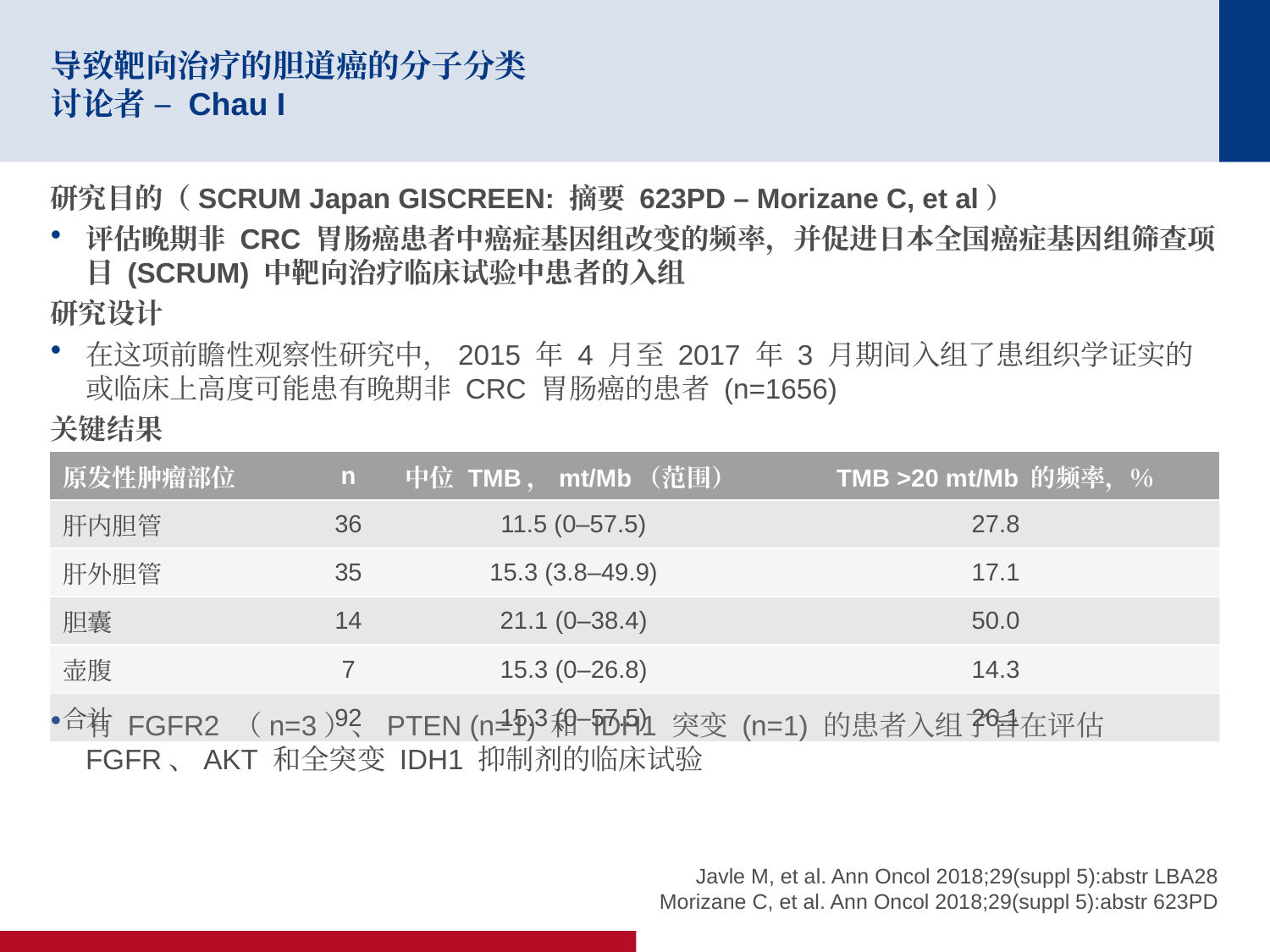

# 导致靶向治疗的胆道癌的分子分类 讨论者 – Chau I
研究目的（SCRUM Japan GISCREEN: 摘要 623PD – Morizane C, et al）
评估晚期非 CRC 胃肠癌患者中癌症基因组改变的频率，并促进日本全国癌症基因组筛查项目 (SCRUM) 中靶向治疗临床试验中患者的入组
研究设计
在这项前瞻性观察性研究中，2015 年 4 月至 2017 年 3 月期间入组了患组织学证实的或临床上高度可能患有晚期非 CRC 胃肠癌的患者 (n=1656)
关键结果

有 FGFR2 （n=3）、PTEN (n=1) 和 IDH1 突变 (n=1) 的患者入组了旨在评估 FGFR、AKT 和全突变 IDH1 抑制剂的临床试验
| 原发性肿瘤部位 | n | 中位 TMB，mt/Mb（范围） | TMB >20 mt/Mb 的频率，％ |
| --- | --- | --- | --- |
| 肝内胆管 | 36 | 11.5 (0–57.5) | 27.8 |
| 肝外胆管 | 35 | 15.3 (3.8–49.9) | 17.1 |
| 胆囊 | 14 | 21.1 (0–38.4) | 50.0 |
| 壶腹 | 7 | 15.3 (0–26.8) | 14.3 |
| 合计 | 92 | 15.3 (0–57.5) | 26.1 |
Javle M, et al. Ann Oncol 2018;29(suppl 5):abstr LBA28
Morizane C, et al. Ann Oncol 2018;29(suppl 5):abstr 623PD